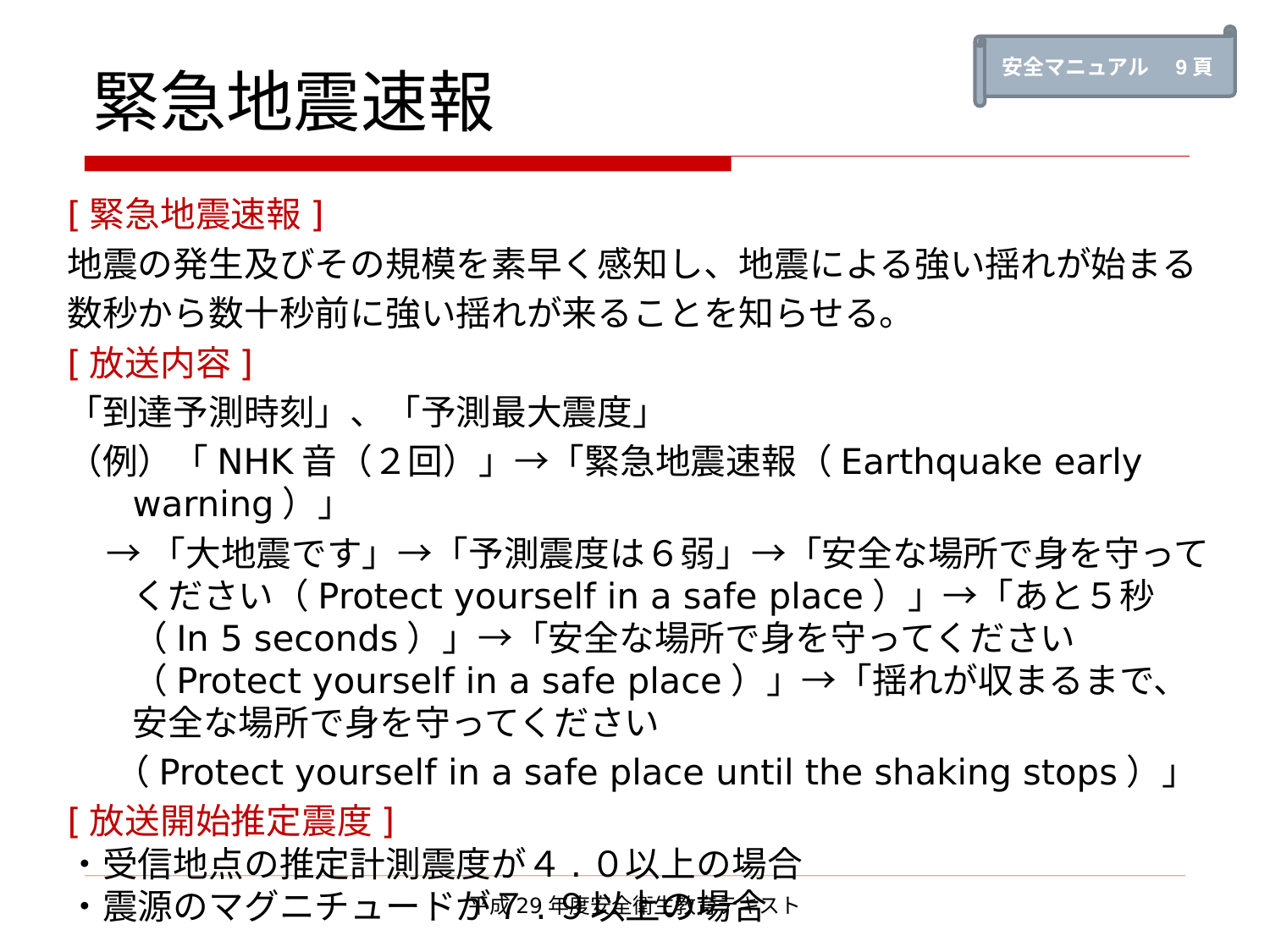

安全マニュアル　9頁
# 緊急地震速報
[緊急地震速報]
地震の発生及びその規模を素早く感知し、地震による強い揺れが始まる
数秒から数十秒前に強い揺れが来ることを知らせる。
[放送内容]
「到達予測時刻」、「予測最大震度」
（例）「NHK音（２回）」→「緊急地震速報（Earthquake early warning）」
     →「大地震です」→「予測震度は６弱」→「安全な場所で身を守ってください（Protect yourself in a safe place）」→「あと５秒（In 5 seconds）」→「安全な場所で身を守ってください（Protect yourself in a safe place）」→「揺れが収まるまで、安全な場所で身を守ってください
     （Protect yourself in a safe place until the shaking stops）」
[放送開始推定震度]
・受信地点の推定計測震度が４.０以上の場合
・震源のマグニチュードが７.９以上の場合
平成29年度安全衛生教育テキスト